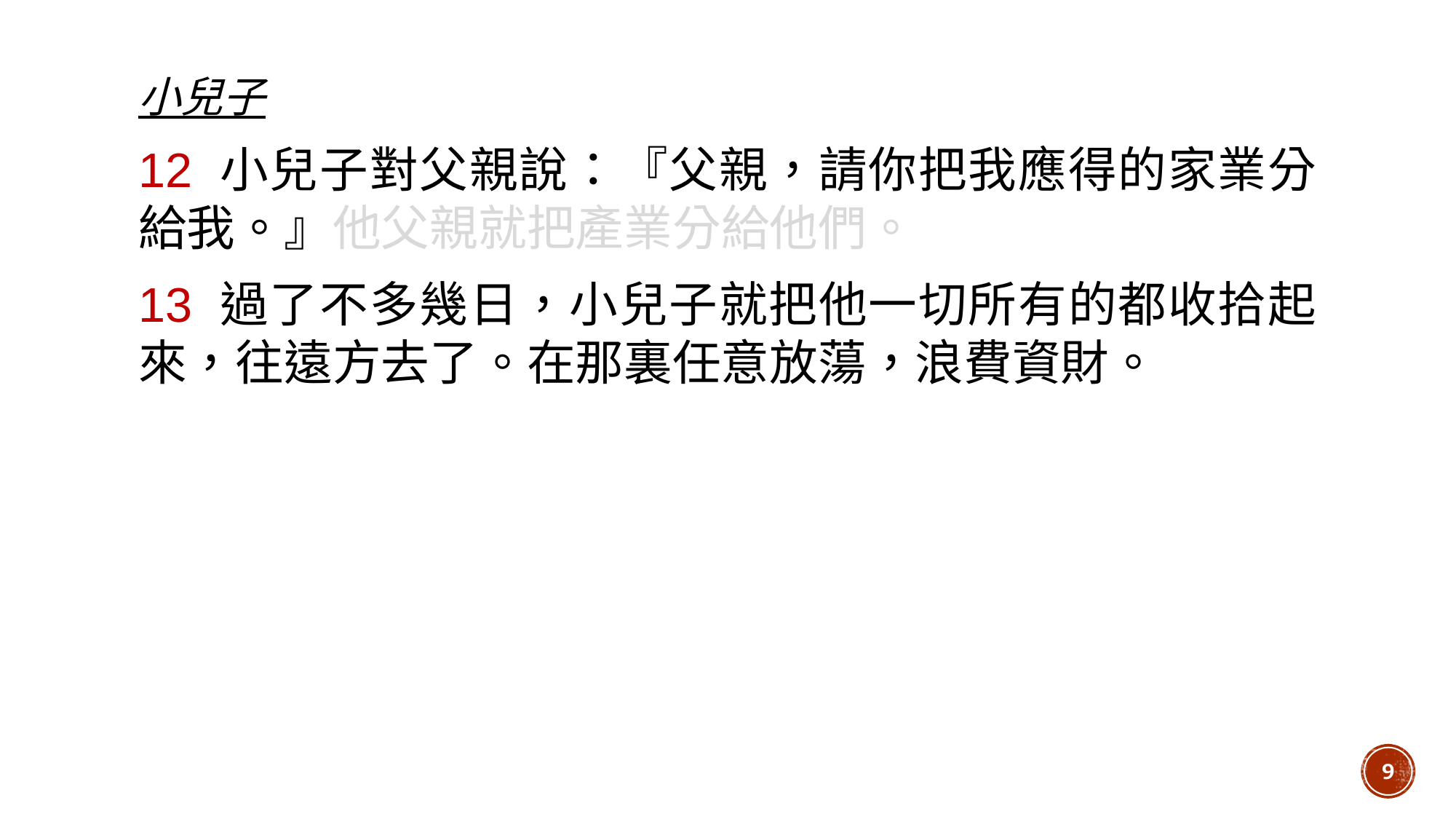

# 小兒子
12 小兒子對父親說：『父親，請你把我應得的家業分給我。』他父親就把產業分給他們。
13 過了不多幾日，小兒子就把他一切所有的都收拾起來，往遠方去了。在那裏任意放蕩，浪費資財。
9